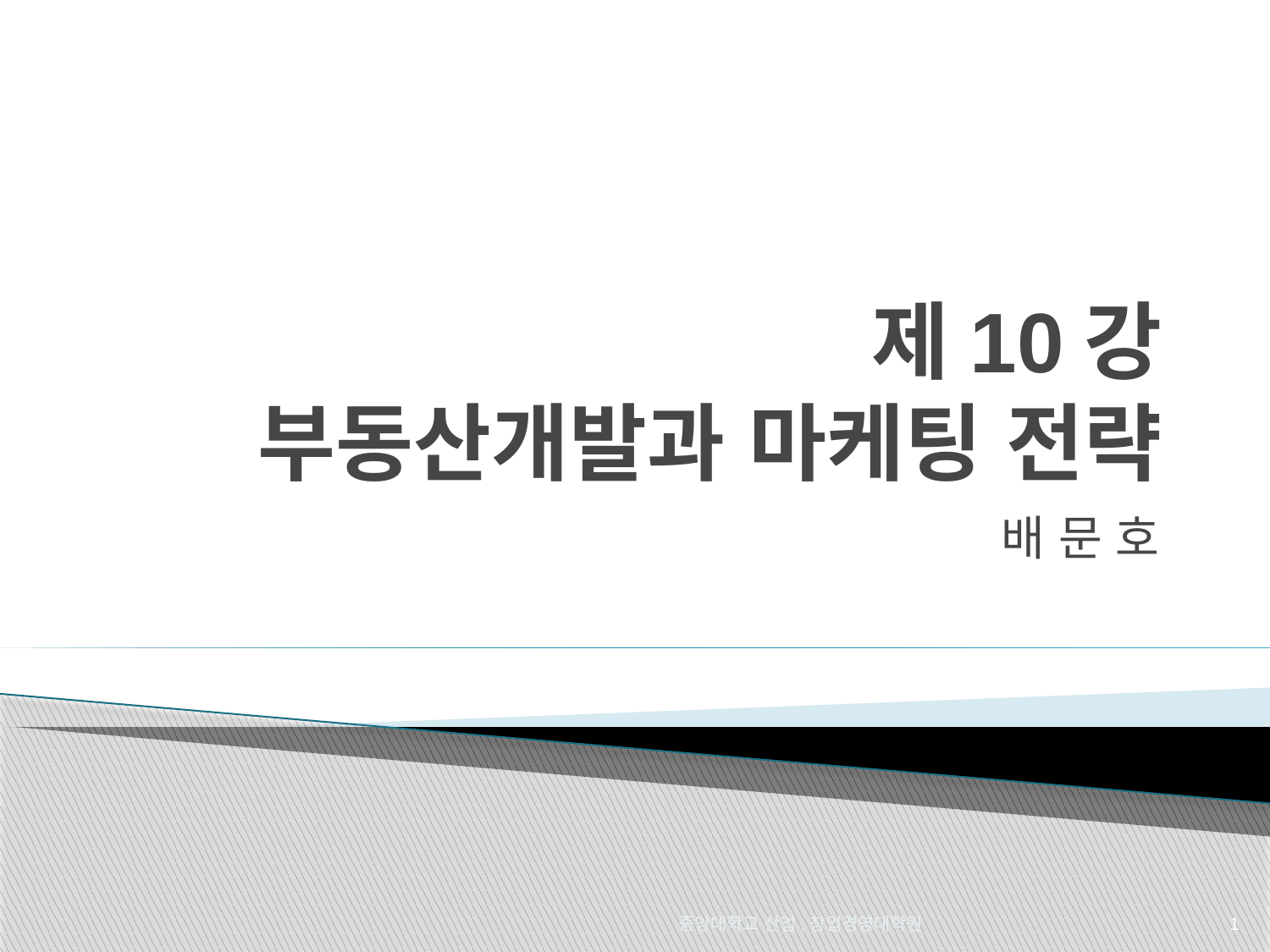

# 제10강 부동산개발과 마케팅 전략
배 문 호
중앙대학교 산업,창업경영대학원
1